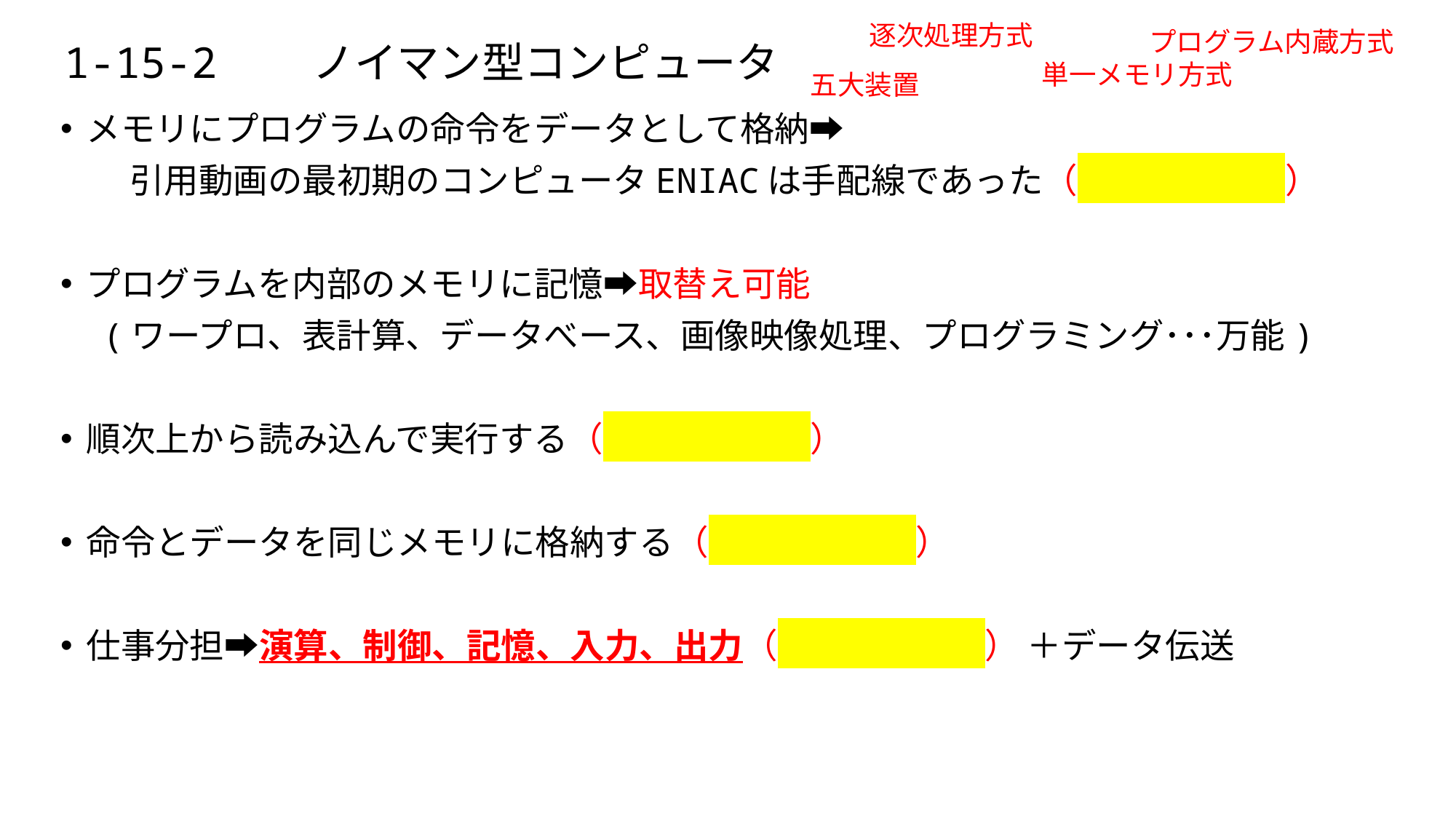

逐次処理方式
プログラム内蔵方式
1-15-2　　ノイマン型コンピュータ
単一メモリ方式
五大装置
メモリにプログラムの命令をデータとして格納➡
　　引用動画の最初期のコンピュータENIACは手配線であった（　　　　　　）

プログラムを内部のメモリに記憶➡取替え可能
　(ワープロ、表計算、データべース、画像映像処理、プログラミング･･･万能)

順次上から読み込んで実行する（　　　　　　）

命令とデータを同じメモリに格納する（　　　　　　）

仕事分担➡演算、制御、記憶、入力、出力（　　　　　　） ＋データ伝送